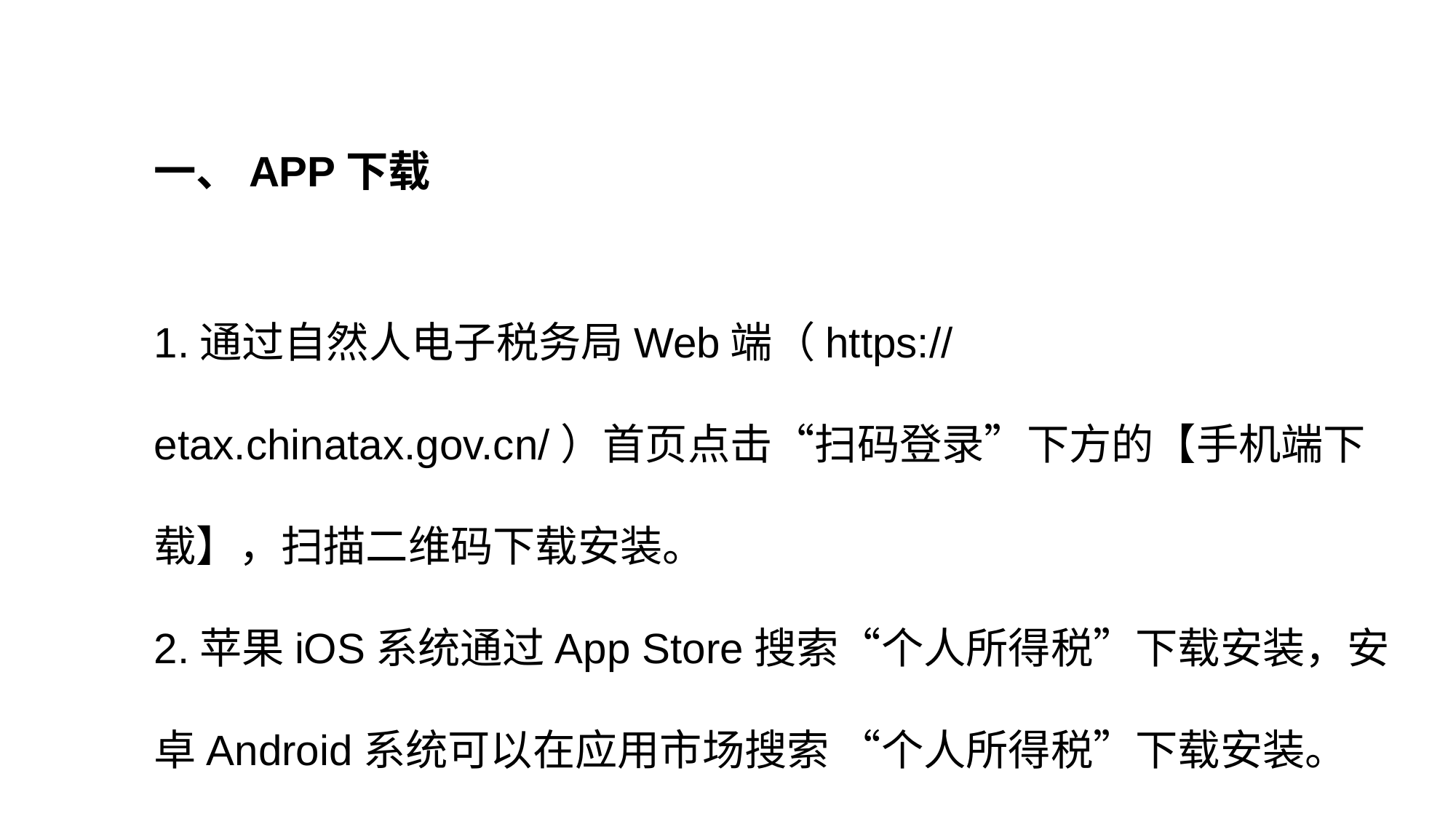

一、APP下载
1.通过自然人电子税务局Web端（https://etax.chinatax.gov.cn/）首页点击“扫码登录”下方的【手机端下载】，扫描二维码下载安装。
2.苹果iOS系统通过App Store搜索“个人所得税”下载安装，安卓Android系统可以在应用市场搜索 “个人所得税”下载安装。